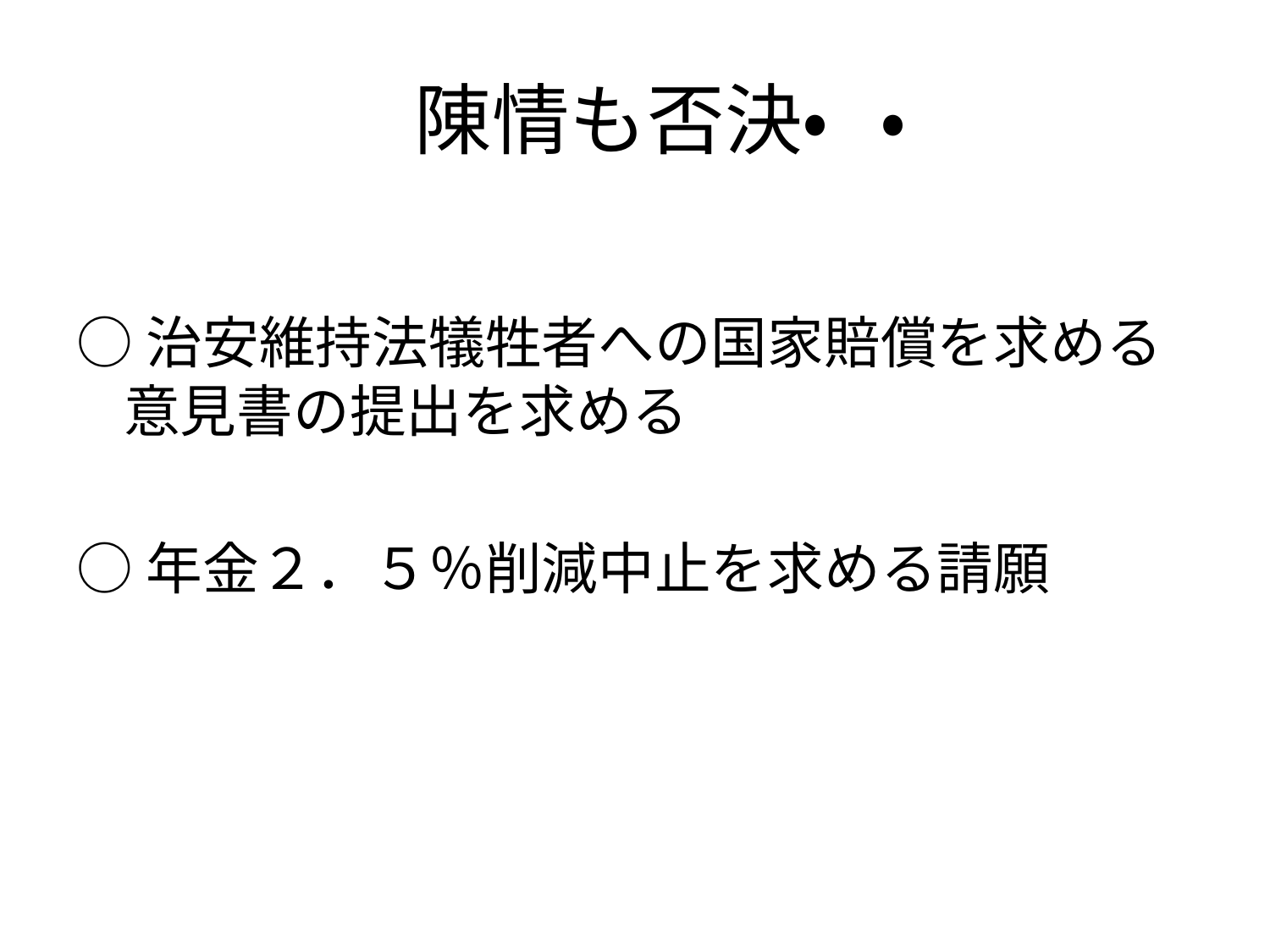

# 陳情も否決・・

○治安維持法犠牲者への国家賠償を求める意見書の提出を求める

○年金２．５％削減中止を求める請願